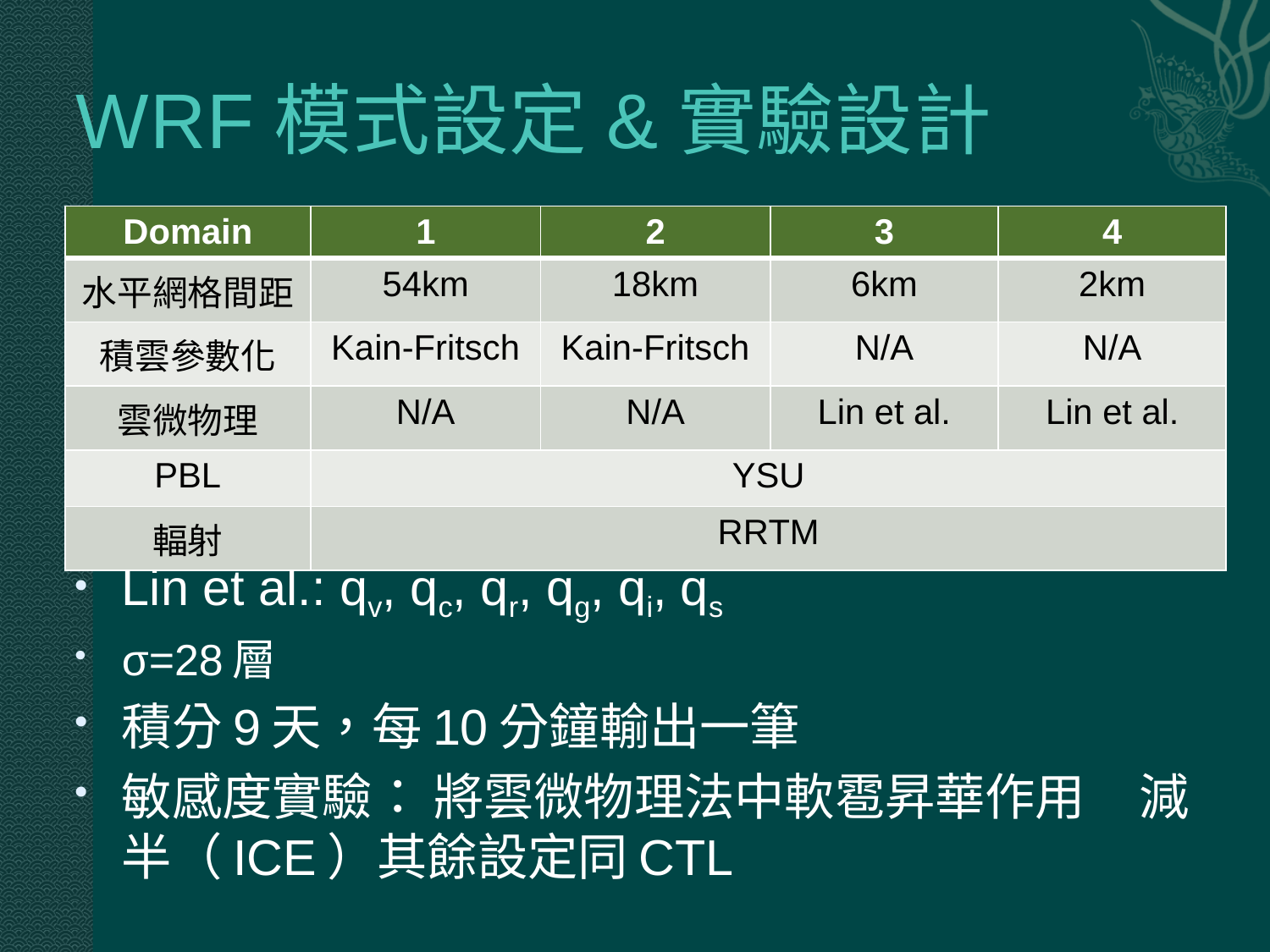

# WRF模式設定&實驗設計
| Domain | 1 | 2 | 3 | 4 |
| --- | --- | --- | --- | --- |
| 水平網格間距 | 54km | 18km | 6km | 2km |
| 積雲參數化 | Kain-Fritsch | Kain-Fritsch | N/A | N/A |
| 雲微物理 | N/A | N/A | Lin et al. | Lin et al. |
| PBL | YSU |  |  |  |
| 輻射 | RRTM |  |  |  |

Lin et al.: qv, qc, qr, qg, qi, qs
σ=28層
積分9天，每10分鐘輸出一筆
敏感度實驗： 將雲微物理法中軟雹昇華作用			減半（ICE）其餘設定同CTL